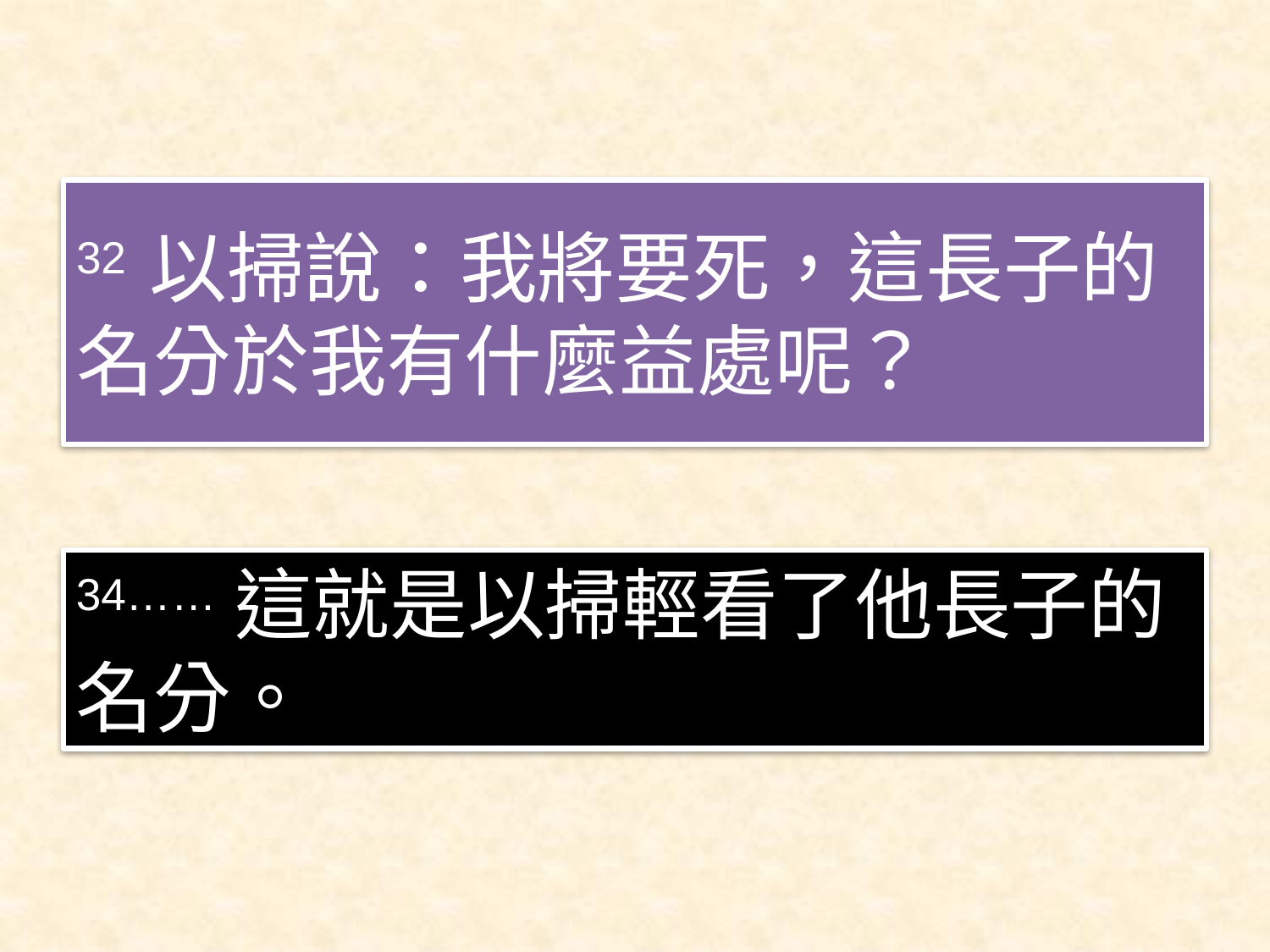

# 32 以掃說：我將要死，這長子的名分於我有什麼益處呢？
34……這就是以掃輕看了他長子的名分。